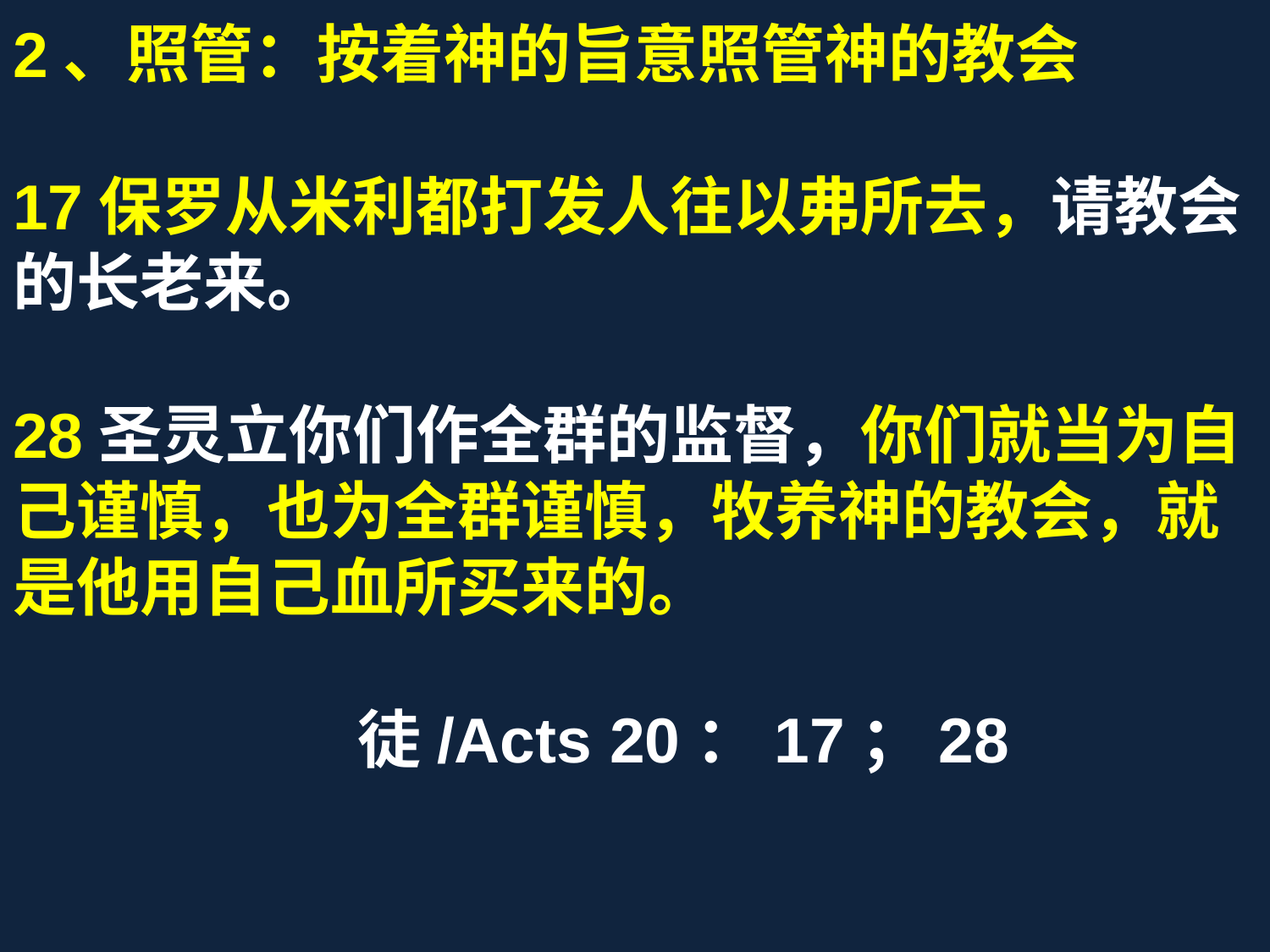

2、照管：按着神的旨意照管神的教会
17保罗从米利都打发人往以弗所去，请教会的长老来。
28圣灵立你们作全群的监督，你们就当为自己谨慎，也为全群谨慎，牧养神的教会，就是他用自己血所买来的。
                        徒/Acts 20：17；28